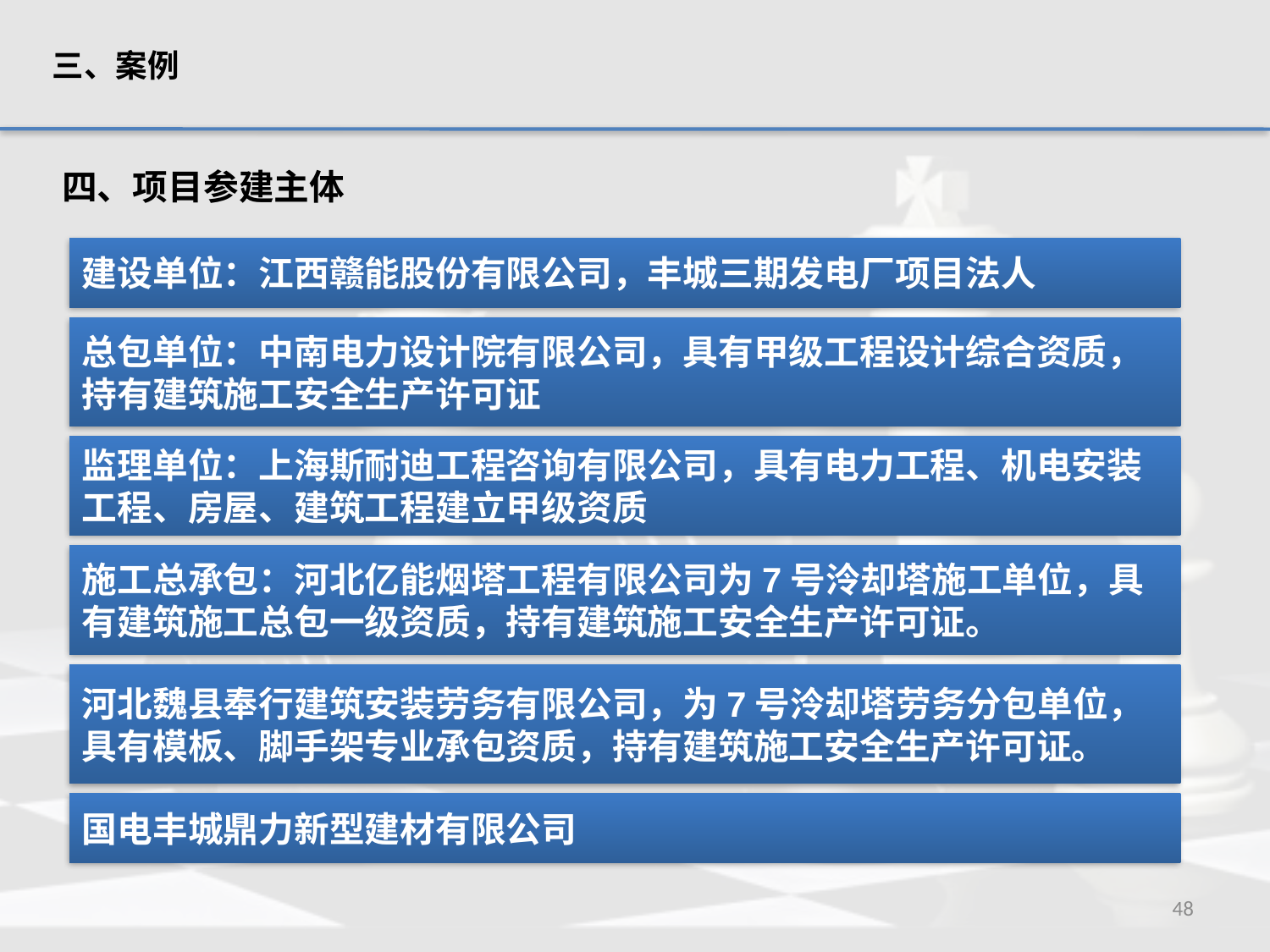

三、案例

四、项目参建主体
建设单位：江西赣能股份有限公司，丰城三期发电厂项目法人
总包单位：中南电力设计院有限公司，具有甲级工程设计综合资质，持有建筑施工安全生产许可证
监理单位：上海斯耐迪工程咨询有限公司，具有电力工程、机电安装工程、房屋、建筑工程建立甲级资质
施工总承包：河北亿能烟塔工程有限公司为7号泠却塔施工单位，具有建筑施工总包一级资质，持有建筑施工安全生产许可证。
河北魏县奉行建筑安装劳务有限公司，为7号泠却塔劳务分包单位，具有模板、脚手架专业承包资质，持有建筑施工安全生产许可证。
国电丰城鼎力新型建材有限公司

48